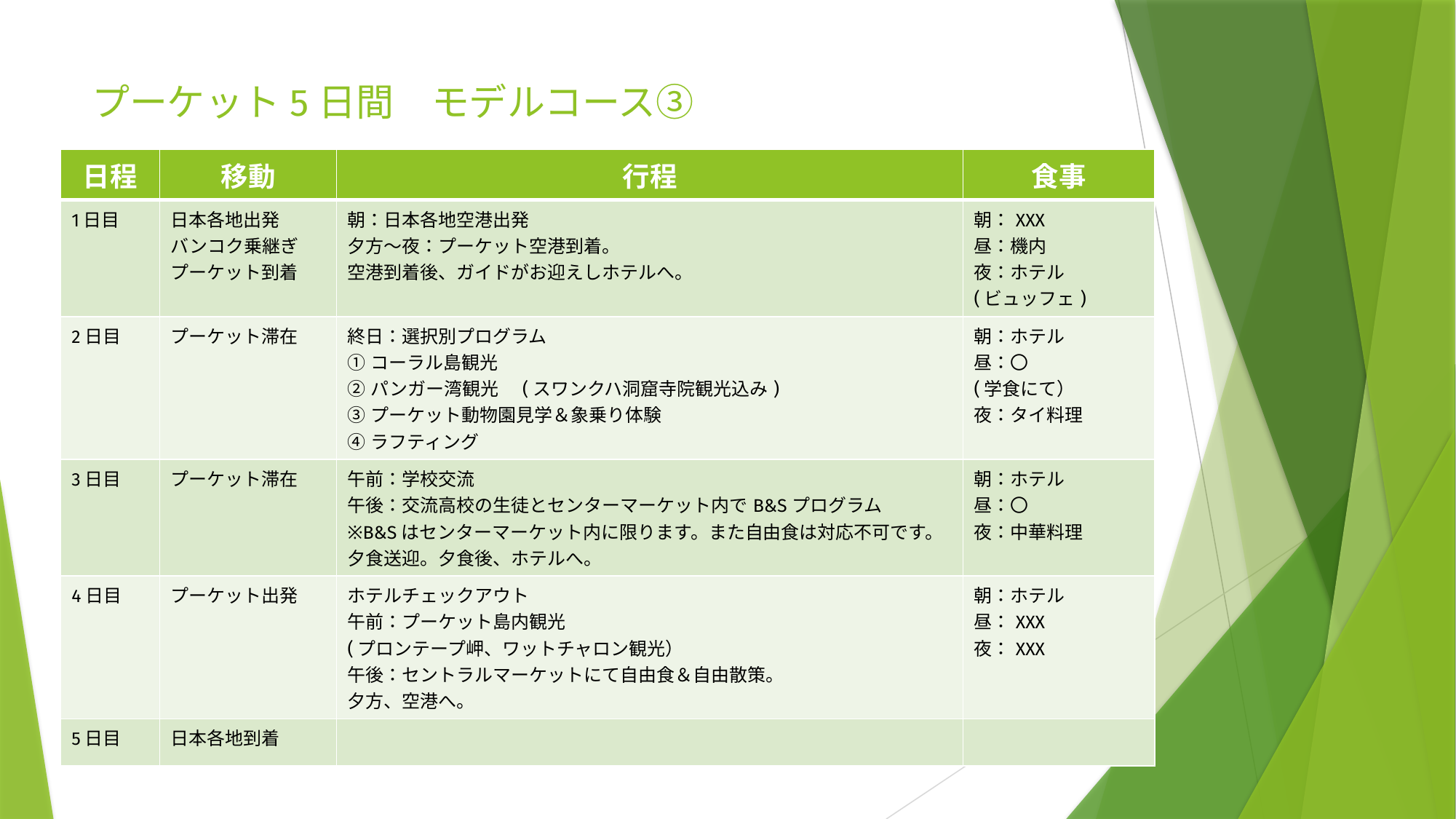

# プーケット5日間　モデルコース③
| 日程 | 移動 | 行程 | 食事 |
| --- | --- | --- | --- |
| 1日目 | 日本各地出発 バンコク乗継ぎプーケット到着 | 朝：日本各地空港出発 夕方～夜：プーケット空港到着。 空港到着後、ガイドがお迎えしホテルへ。 | 朝：XXX 昼：機内 夜：ホテル (ビュッフェ) |
| 2日目 | プーケット滞在 | 終日：選択別プログラム ①コーラル島観光 ②パンガー湾観光　(スワンクハ洞窟寺院観光込み) ③プーケット動物園見学＆象乗り体験 ④ラフティング | 朝：ホテル 昼：〇 (学食にて） 夜：タイ料理 |
| 3日目 | プーケット滞在 | 午前：学校交流 午後：交流高校の生徒とセンターマーケット内でB&Sプログラム ※B&Sはセンターマーケット内に限ります。また自由食は対応不可です。 夕食送迎。夕食後、ホテルへ。 | 朝：ホテル 昼：〇 夜：中華料理 |
| 4日目 | プーケット出発 | ホテルチェックアウト 午前：プーケット島内観光 (プロンテープ岬、ワットチャロン観光） 午後：セントラルマーケットにて自由食＆自由散策。 夕方、空港へ。 | 朝：ホテル 昼：XXX 夜：XXX |
| 5日目 | 日本各地到着 |  |  |